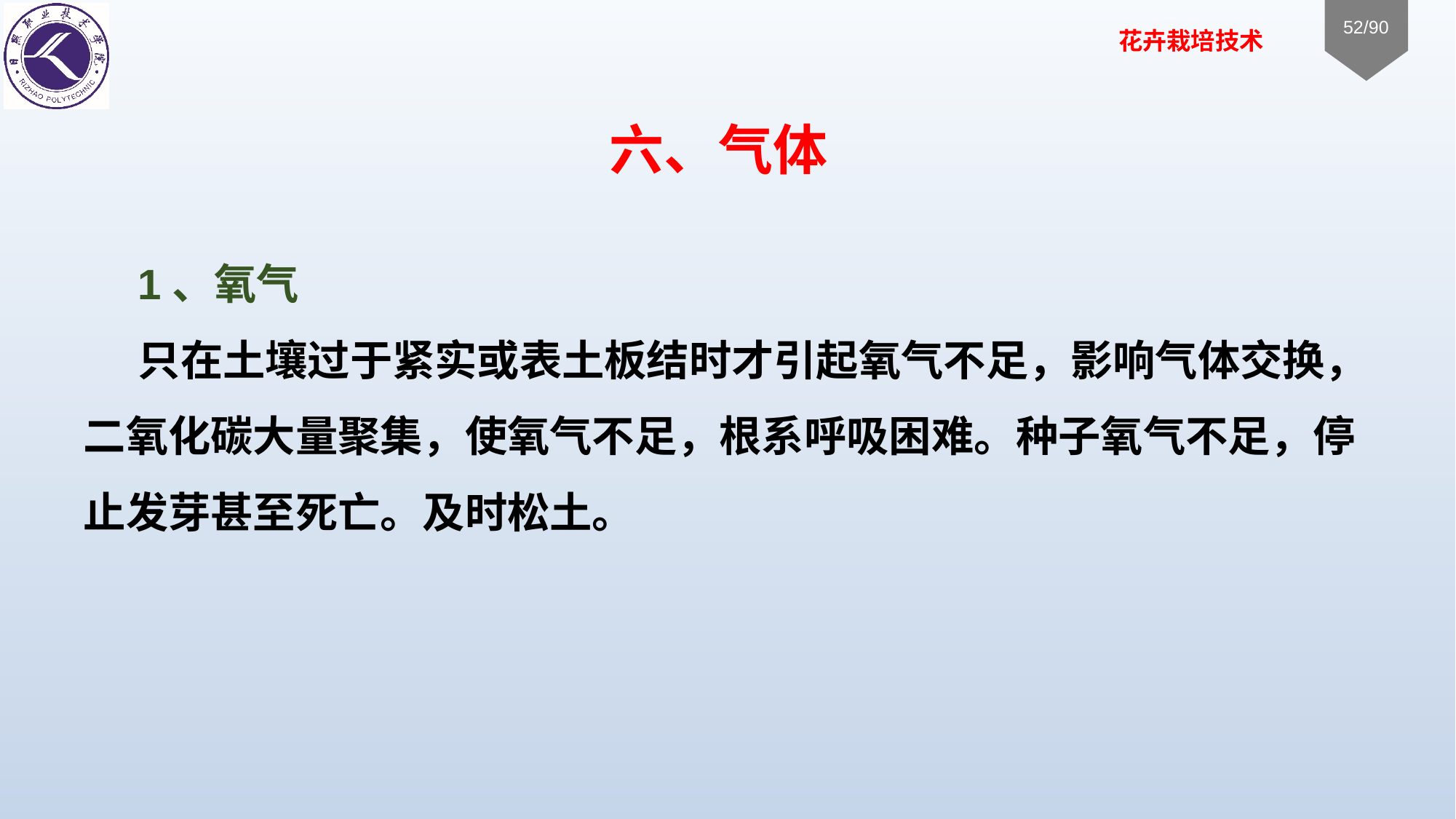

# 六、气体
1、氧气
只在土壤过于紧实或表土板结时才引起氧气不足，影响气体交换，二氧化碳大量聚集，使氧气不足，根系呼吸困难。种子氧气不足，停止发芽甚至死亡。及时松土。